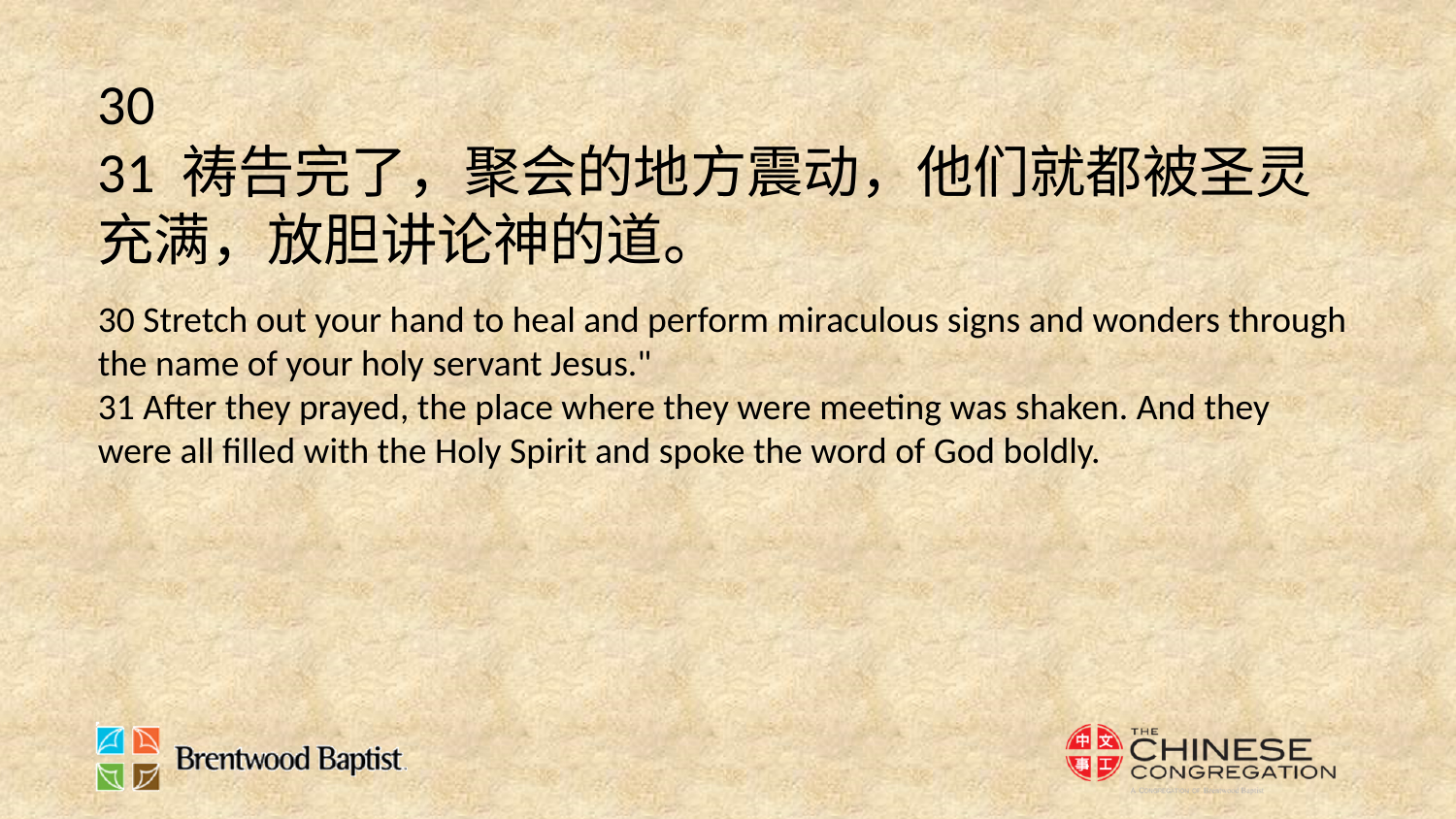

30
31 祷告完了，聚会的地方震动，他们就都被圣灵充满，放胆讲论神的道。

30 Stretch out your hand to heal and perform miraculous signs and wonders through the name of your holy servant Jesus."
31 After they prayed, the place where they were meeting was shaken. And they were all filled with the Holy Spirit and spoke the word of God boldly.